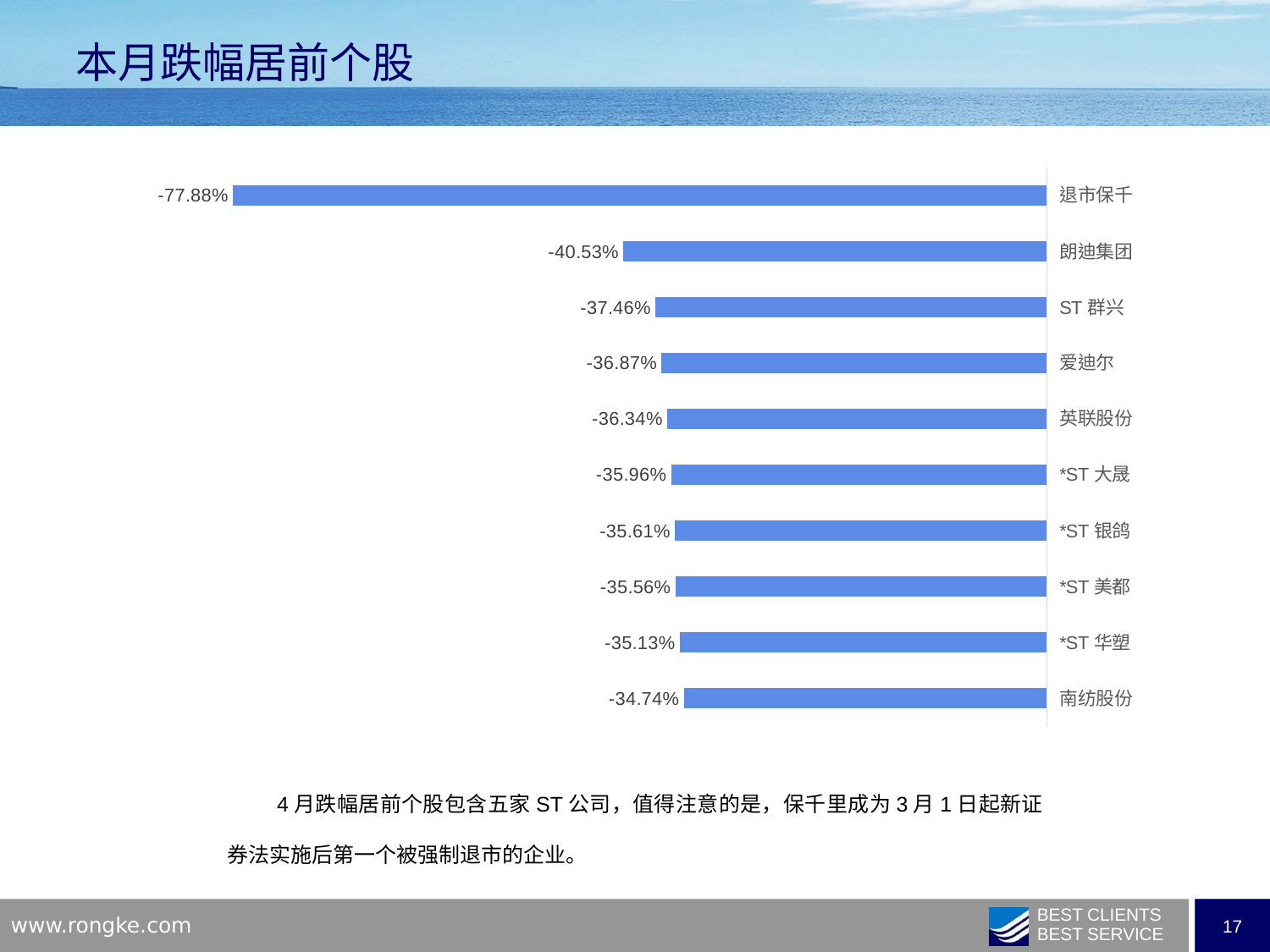

本月跌幅居前个股

### Chart

| Category |  |
|---|---|
| 南纺股份 | -0.3474481470046952 |
| *ST华塑 | -0.35134958157077945 |
| *ST美都 | -0.3555545890237891 |
| *ST银鸽 | -0.35609788335946846 |
| *ST大晟 | -0.3596290782112479 |
| 英联股份 | -0.363431507746354 |
| 爱迪尔 | -0.3686821781210283 |
| ST群兴 | -0.37458660493300333 |
| 朗迪集团 | -0.40531331720667996 |
| 退市保千 | -0.7788475191291315 |
4月跌幅居前个股包含五家ST公司，值得注意的是，保千里成为3月1日起新证券法实施后第一个被强制退市的企业。